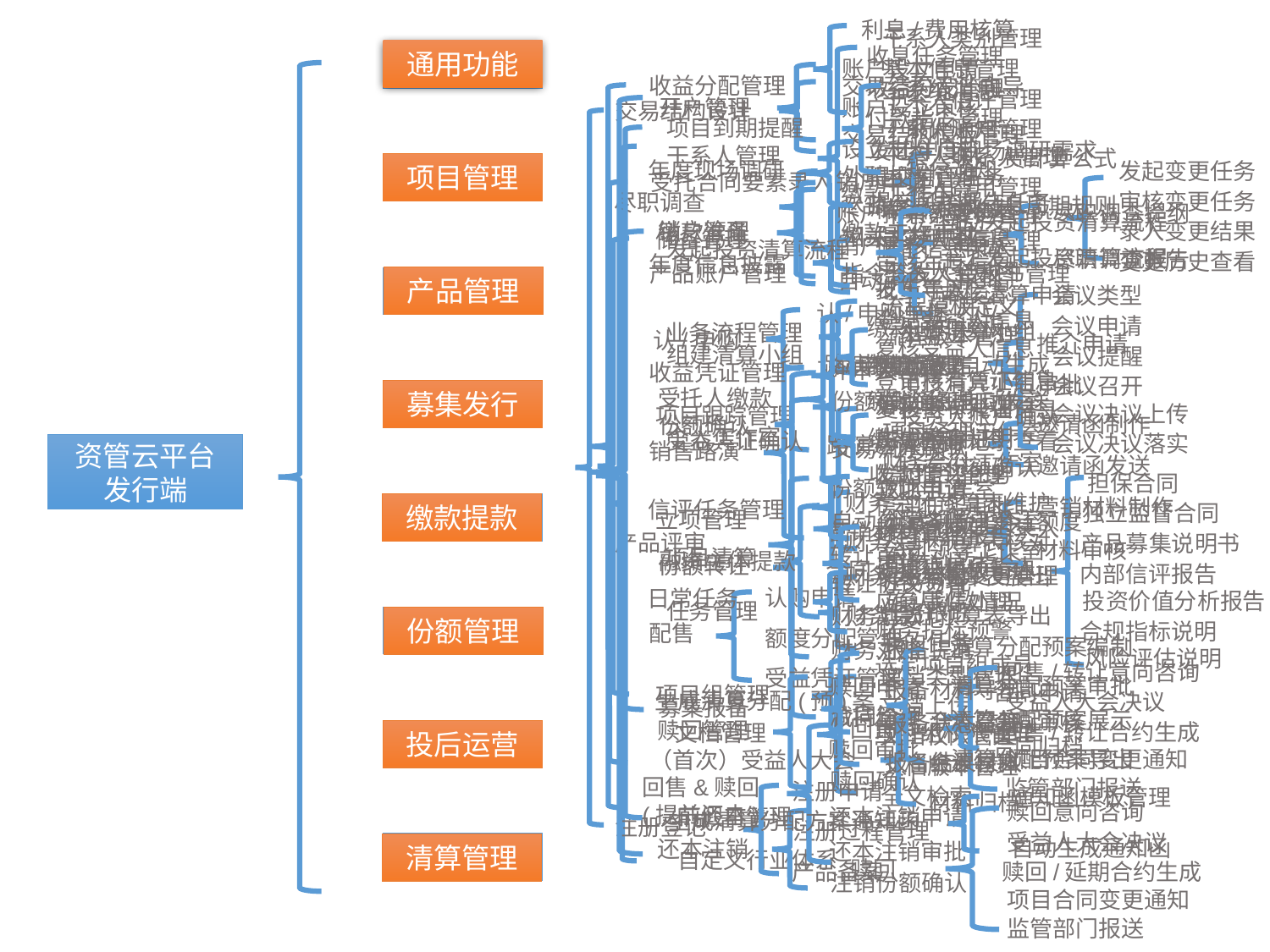

利息/费用核算

收息任务管理
收益分配管理
付款指令管理
收益分配管理

发起年度现场调研需求

提交信评任务
提交风控报告任务
年度现场调研
提交年度信息

审核年度信息
发布年度信息
年度信息披露
登记受益人信息

复核受益人信息
登记持有凭证信息
复核持有凭证信息
生成持有证明
收益凭证管理
发起信评任务

信评任务审批
项目评估报告
信评任务管理
交易结构变更管理

应急事件处理
财务指标预警
日常任务
回售/转让意向咨询

受益人大会决议
回售/转让合约生成
项目合同变更通知
监管部门报送
回售

赎回
赎回意向咨询

受益人大会决议
赎回/延期合约生成
项目合同变更通知
监管部门报送
回售&赎回
(提前还本)
干系人类别管理

基本信息管理
干系人信评管理
干系人账户管理
干系人管理
干系人联系人管理

发起变更任务
干系人费用管理

审核变更任务
干系人变更管理
录入变更结果
干系人合同管理
变更历史查看
干系人全景图
流程模板定义

业务流程管理
流程版本管理
模板发布
投资经理工作室

项目经理工作室
个人工作室
财务会计工作室
风控工作室
分管领导工作室
公司领导工作室
任务分配

任务管理
任务跟踪
我的任务
文档类型管理

文档上传
文档管理
文档权限管理
文档版本管理
全文检索
节假日管理
自定义行业体系
通用功能
通用功能
账户设立申请

账户设立审核
设立材料归档
开户管理

销户申请

账户持有额度检查
销户审核
自动销户
销户管理
认/申购单据

认/申购流水
认/申购
份额确认

交易流水确认
份额确认
份额转让申请

自动分配各账户受让额度
转让审核
转让协议签署
财务划款
财务对账
份额转让
赎回申请

减持份额
赎回审批
赎回确认
赎回管理
还本注销申请

还本注销审批
注销份额确认
还本注销

交易结构设计向导

交易结构模板管理
交易结构设计

外聘机构管理

尽调信息录入
尽职调查提纲

相关文档生成
尽职调查报告
尽职调查
会议类型

会议申请
会议提醒
会议召开
会议决议上传
会议决议落实
评审会管理

担保合同

独立监督合同
产品募集说明书
内部信评报告
投资价值分析报告
合规指标说明
风险评估说明
合同&报告模板管理
合同申请

合同管理
合同审核
合同归档
产品评审
注册申请

注册登记
注册过程管理
产品备案
系统消息

邮件通知
短信通知
项目到期提醒

自动发起投资清算流程

手工发起投资清算流程
审核清算申请
发起投资清算流程
组建清算小组

审核清算小组
组建清算小组
投资人账户确认

持有份额确认
受益凭证确认
财务会计预算表维护

财务会计预算表核对
财务会计预算表展出
财务会计预算表导出
项目清算
清算分配预案编制

清算分配预案审批
清算分配预案展示
清算分配预案导出
生成清算分配(预)案
通知函模板管理

自动生成通知函
生成清算分配方案通知函
利、费计算公式

收付息周期规则
受托合同要素录入

申请

产品账户管理
审批
开立
推介申请

路演推介管理
审批

邀请函制作

路演邀请管理
邀请函发送
销售路演
营销材料制作

营销材料管理
材料审核
认购申请

配售
额度分配管理
受益凭证管理
会议召开

（首次）受益人大会
会议材料
材料归档
项目管理
项目管理
缴款工作申请

缴款准备
缴款工作审批

指令签发人授权书管理
缴款通知模板

缴款通知自动生成
受托人缴款
缴款通知自动发送
缴款通知状态
收款指令管理
生成划款指令

融资主体提款
审核划款指令
确认划款情况
报备提醒

报备材料导出
募集报备
报备状态管理
报备结果录入
储备信息收集

储备管理
储备信息录入

批量导入
跟踪记录

落实事项处理
项目跟踪管理
历史跟踪记录查看
立项申请

立项管理
投资合同要素录入
确定项目负责人
选定项目组成员

项目组管理
项目组权限管理
产品管理
产品管理
募集发行
募集发行
资管云平台
发行端
缴款提款
缴款提款
份额管理
份额管理
投后运营
投后运营
清算管理
清算管理